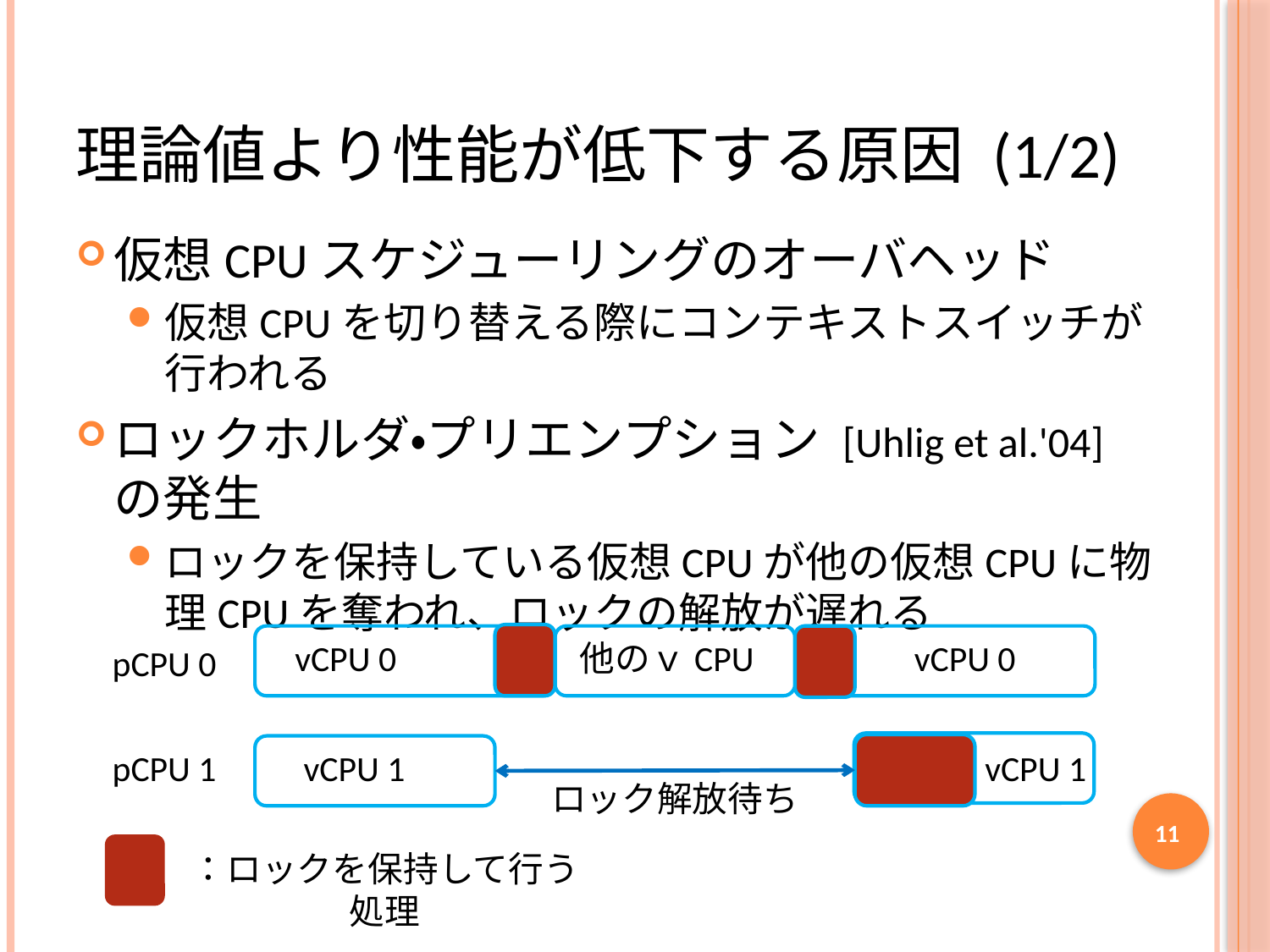

# 理論値より性能が低下する原因 (1/2)
仮想CPUスケジューリングのオーバヘッド
仮想CPUを切り替える際にコンテキストスイッチが行われる
ロックホルダ・プリエンプション [Uhlig et al.'04] の発生
ロックを保持している仮想CPUが他の仮想CPUに物理CPUを奪われ、ロックの解放が遅れる

vCPU 0
他のｖCPU
vCPU 0
pCPU 0

pCPU 1
vCPU 1
vCPU 1
ロック解放待ち
11

：ロックを保持して行う処理